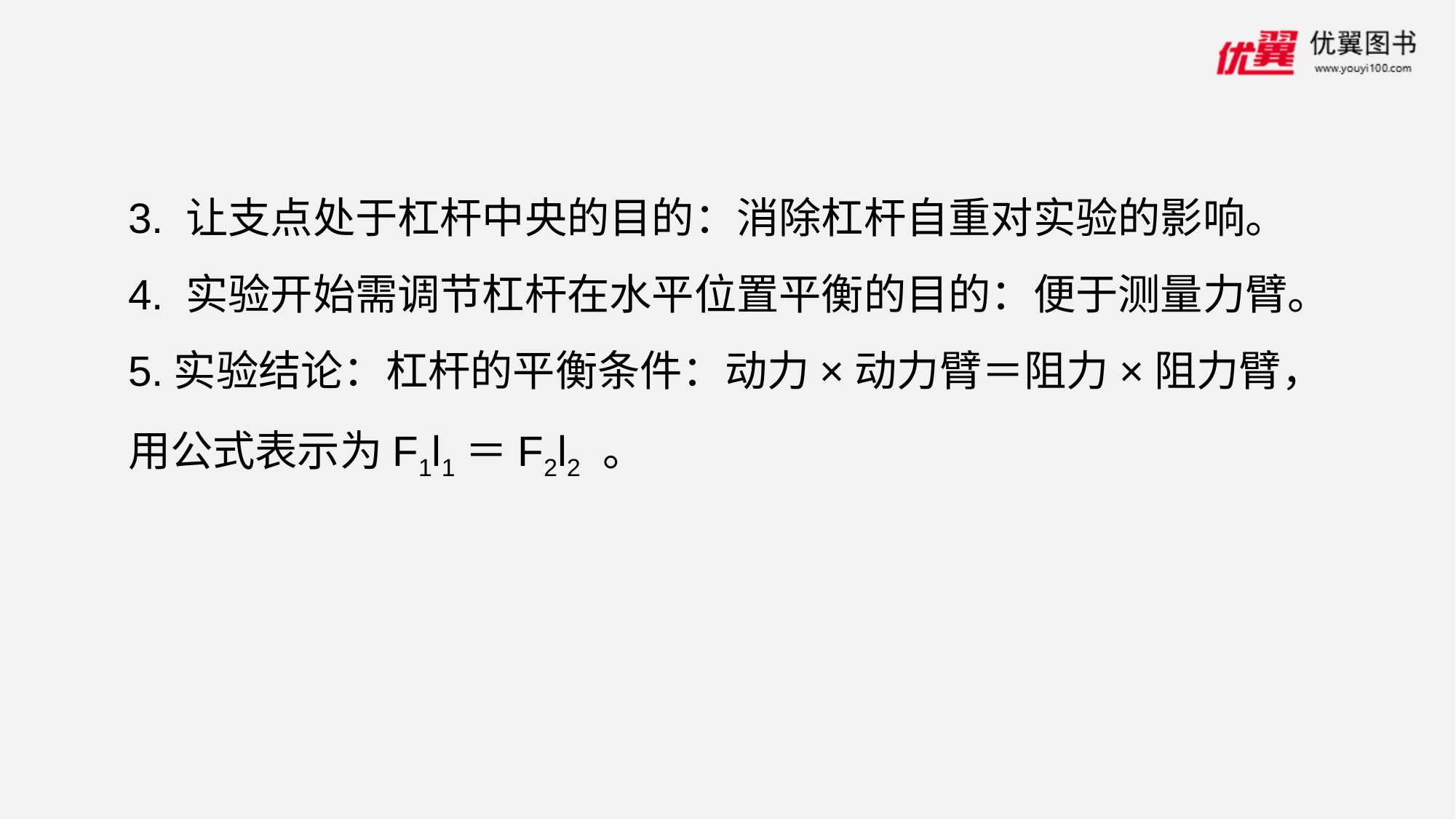

3. 让支点处于杠杆中央的目的：消除杠杆自重对实验的影响。
4. 实验开始需调节杠杆在水平位置平衡的目的：便于测量力臂。
5.实验结论：杠杆的平衡条件：动力×动力臂＝阻力×阻力臂，用公式表示为F1l1＝F2l2 。